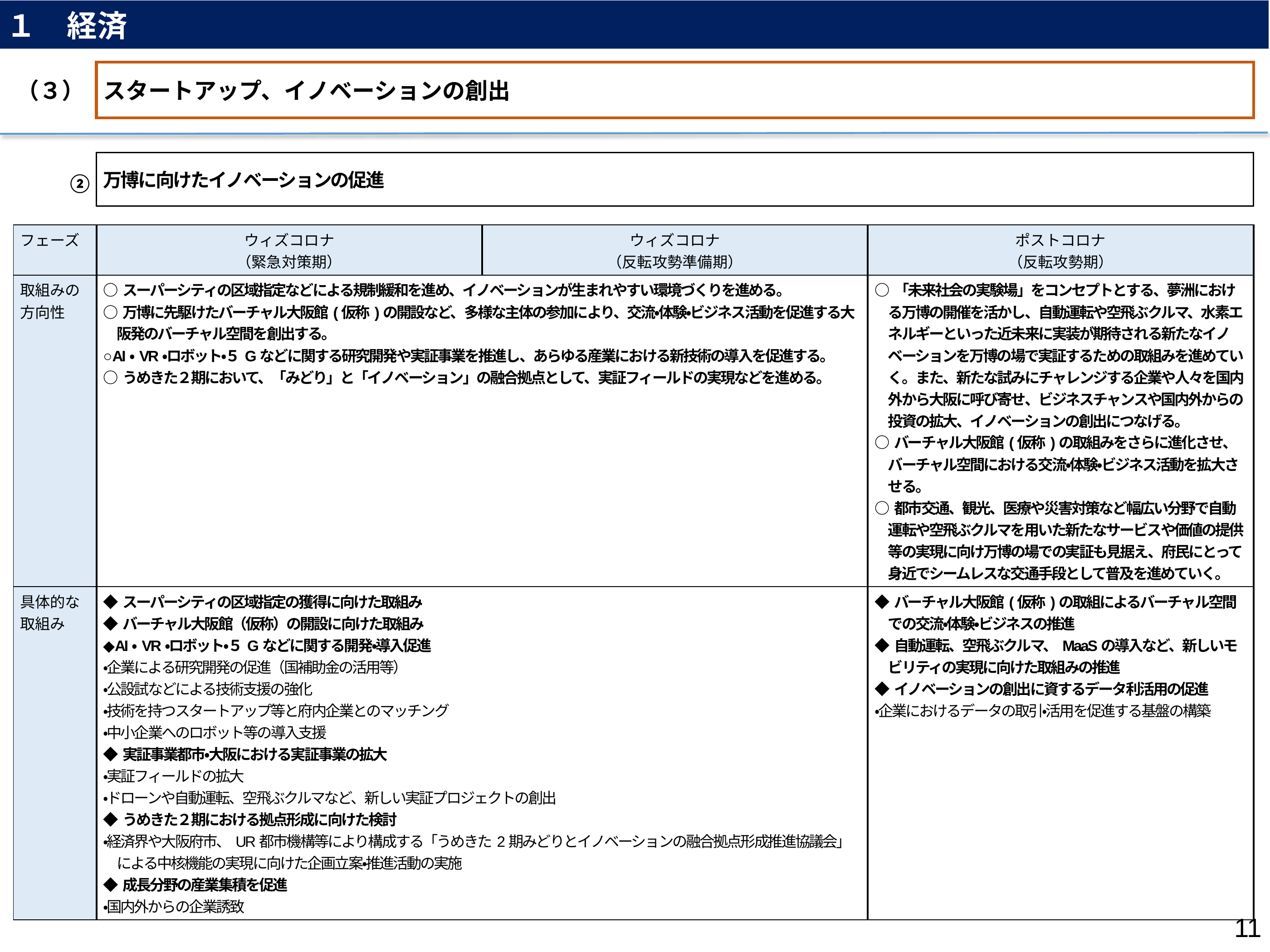

１　経済
（３）
スタートアップ、イノベーションの創出
万博に向けたイノベーションの促進
②
| フェーズ | ウィズコロナ （緊急対策期） | ウィズコロナ （反転攻勢準備期） | ポストコロナ （反転攻勢期） |
| --- | --- | --- | --- |
| 取組みの 方向性 | ○スーパーシティの区域指定などによる規制緩和を進め、イノベーションが生まれやすい環境づくりを進める。 ○万博に先駆けたバーチャル大阪館(仮称)の開設など、多様な主体の参加により、交流・体験・ビジネス活動を促進する大阪発のバーチャル空間を創出する。 ○AI・VR・ロボット・５Gなどに関する研究開発や実証事業を推進し、あらゆる産業における新技術の導入を促進する。 ○うめきた２期において、「みどり」と「イノベーション」の融合拠点として、実証フィールドの実現などを進める。 |  | ○「未来社会の実験場」をコンセプトとする、夢洲における万博の開催を活かし、自動運転や空飛ぶクルマ、水素エネルギーといった近未来に実装が期待される新たなイノベーションを万博の場で実証するための取組みを進めていく。また、新たな試みにチャレンジする企業や人々を国内外から大阪に呼び寄せ、ビジネスチャンスや国内外からの投資の拡大、イノベーションの創出につなげる。 ○バーチャル大阪館(仮称)の取組みをさらに進化させ、バーチャル空間における交流・体験・ビジネス活動を拡大させる。 ○都市交通、観光、医療や災害対策など幅広い分野で自動運転や空飛ぶクルマを用いた新たなサービスや価値の提供等の実現に向け万博の場での実証も見据え、府民にとって身近でシームレスな交通手段として普及を進めていく。 |
| 具体的な 取組み | ◆スーパーシティの区域指定の獲得に向けた取組み ◆バーチャル大阪館（仮称）の開設に向けた取組み ◆AI・VR・ロボット・５Gなどに関する開発・導入促進 ・企業による研究開発の促進（国補助金の活用等） ・公設試などによる技術支援の強化 ・技術を持つスタートアップ等と府内企業とのマッチング ・中小企業へのロボット等の導入支援 ◆実証事業都市・大阪における実証事業の拡大 ・実証フィールドの拡大 ・ドローンや自動運転、空飛ぶクルマなど、新しい実証プロジェクトの創出 ◆うめきた２期における拠点形成に向けた検討 ・経済界や大阪府市、UR都市機構等により構成する「うめきた2期みどりとイノベーションの融合拠点形成推進協議会」による中核機能の実現に向けた企画立案・推進活動の実施 ◆成長分野の産業集積を促進 ・国内外からの企業誘致 |  | ◆バーチャル大阪館(仮称)の取組によるバーチャル空間での交流・体験・ビジネスの推進 ◆自動運転、空飛ぶクルマ、MaaSの導入など、新しいモビリティの実現に向けた取組みの推進 ◆イノベーションの創出に資するデータ利活用の促進 ・企業におけるデータの取引・活用を促進する基盤の構築 |
11